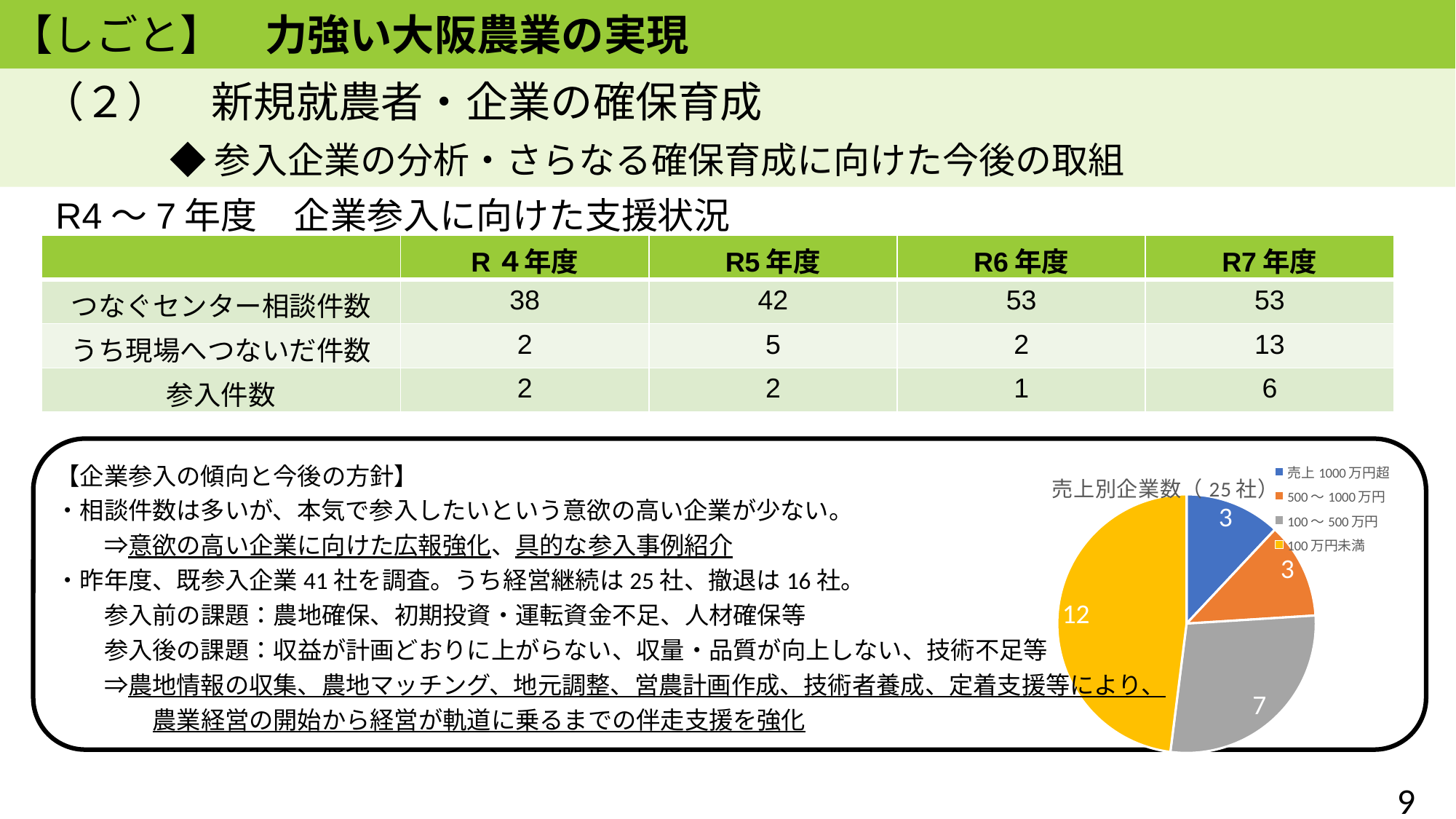

【しごと】　力強い大阪農業の実現

（２）　新規就農者・企業の確保育成
◆参入企業の分析・さらなる確保育成に向けた今後の取組
R4～7年度　企業参入に向けた支援状況
|  | R４年度 | R5年度 | R6年度 | R7年度 |
| --- | --- | --- | --- | --- |
| つなぐセンター相談件数 | 38 | 42 | 53 | 53 |
| うち現場へつないだ件数 | 2 | 5 | 2 | 13 |
| 参入件数 | 2 | 2 | 1 | 6 |

### Chart: 売上別企業数（25社）

| Category |  |
|---|---|
| 売上1000万円超 | 3.0 |
| 500～1000万円 | 3.0 |
| 100～500万円 | 7.0 |
| 100万円未満 | 12.0 |
【企業参入の傾向と今後の方針】
・相談件数は多いが、本気で参入したいという意欲の高い企業が少ない。
　　⇒意欲の高い企業に向けた広報強化、具的な参入事例紹介
・昨年度、既参入企業41社を調査。うち経営継続は25社、撤退は16社。
　　参入前の課題：農地確保、初期投資・運転資金不足、人材確保等
　　参入後の課題：収益が計画どおりに上がらない、収量・品質が向上しない、技術不足等
　　⇒農地情報の収集、農地マッチング、地元調整、営農計画作成、技術者養成、定着支援等により、
　　　　農業経営の開始から経営が軌道に乗るまでの伴走支援を強化
9